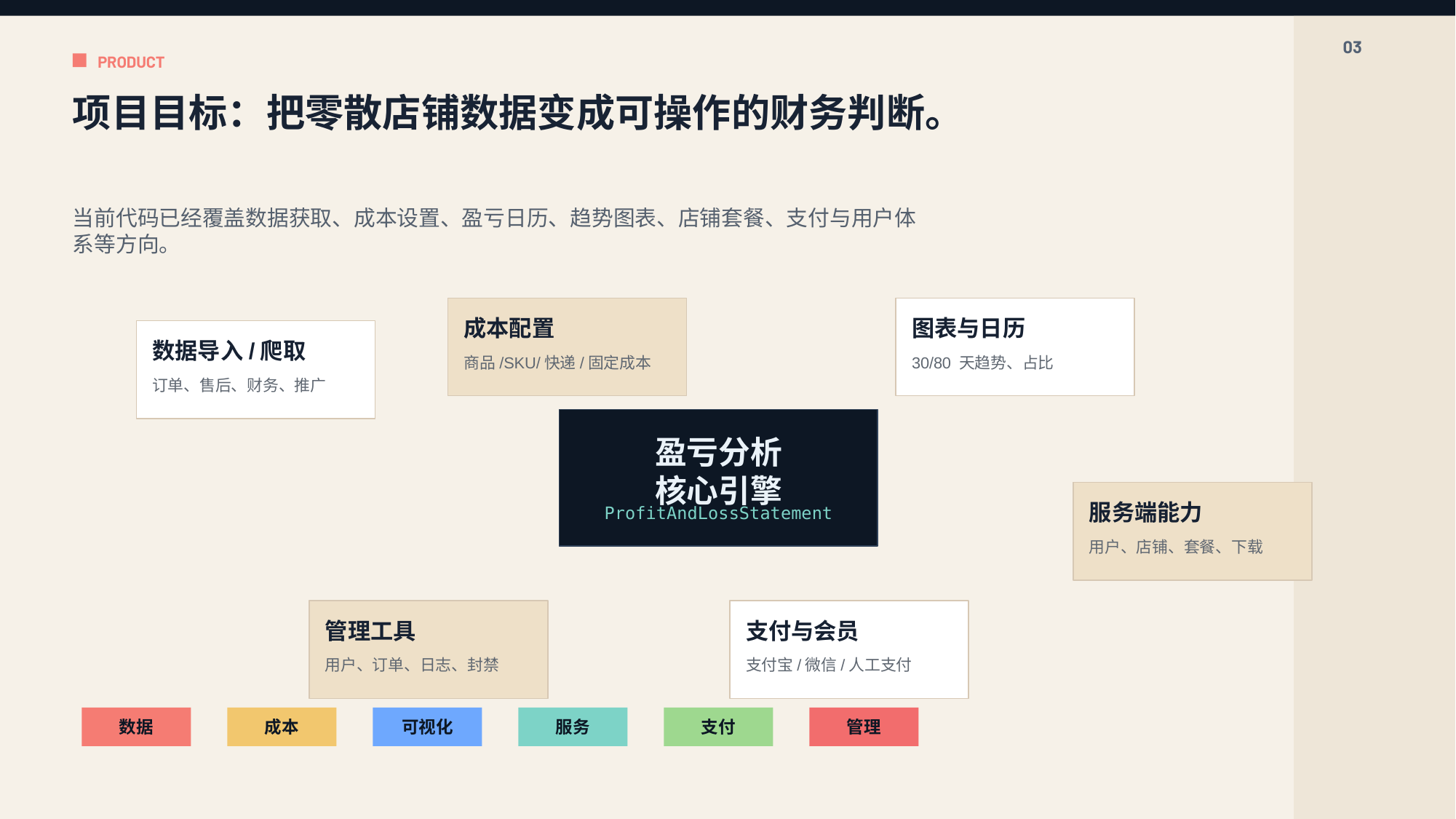

03
PRODUCT

项目目标：把零散店铺数据变成可操作的财务判断。
当前代码已经覆盖数据获取、成本设置、盈亏日历、趋势图表、店铺套餐、支付与用户体系等方向。

成本配置
图表与日历

数据导入/爬取
商品/SKU/快递/固定成本
30/80 天趋势、占比
订单、售后、财务、推广

盈亏分析
核心引擎

服务端能力
ProfitAndLossStatement
用户、店铺、套餐、下载

管理工具
支付与会员
用户、订单、日志、封禁
支付宝/微信/人工支付

数据
成本
可视化
服务
支付
管理